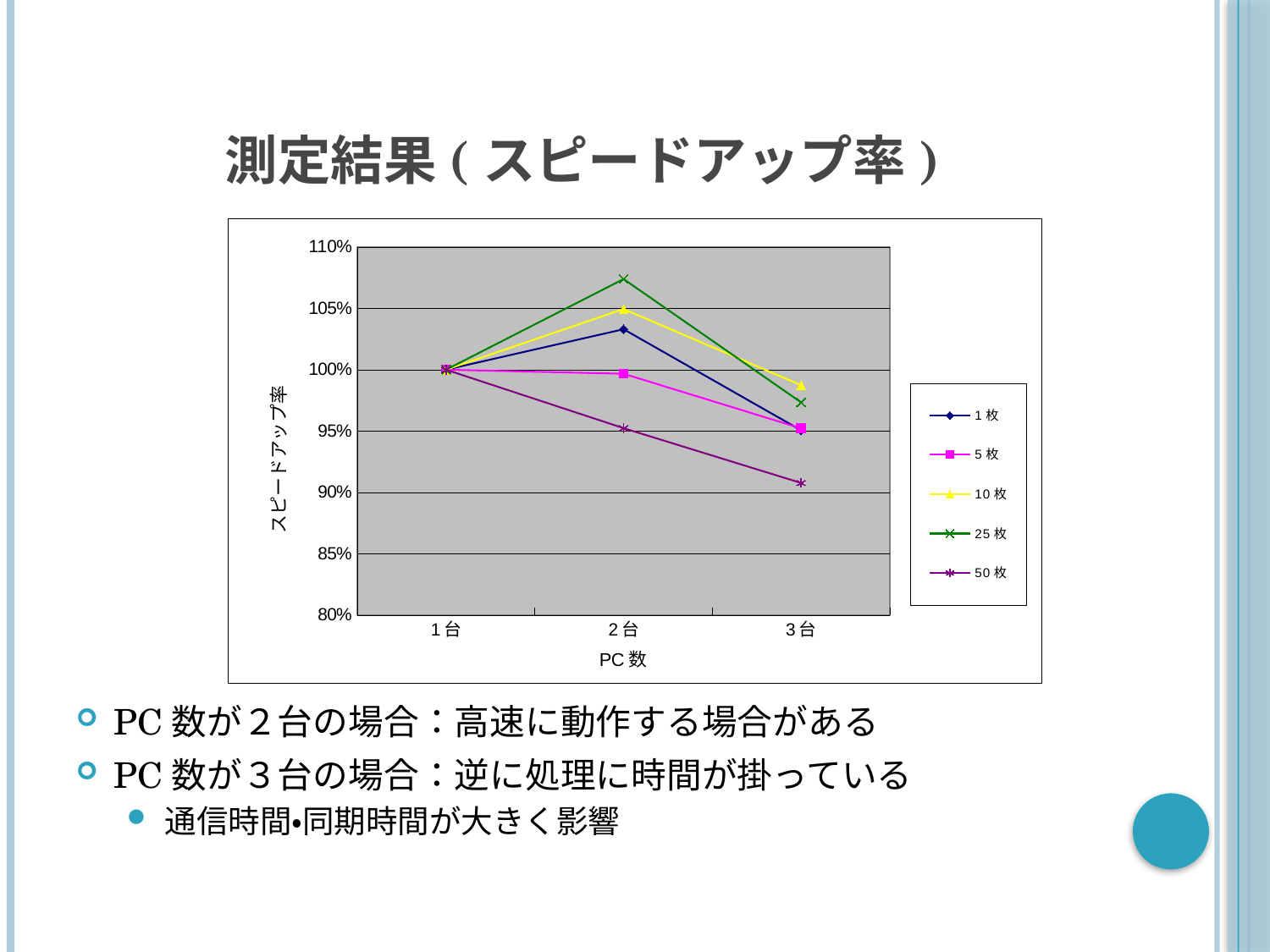

# 測定結果(スピードアップ率)

### Chart

| Category | 1枚 | 5枚 | 10枚 | 25枚 | 50枚 |
|---|---|---|---|---|---|
| 1台 | 1.0 | 1.0 | 1.0 | 1.0 | 1.0 |
| 2台 | 1.0329896907216496 | 0.996691176470589 | 1.0494852808379982 | 1.073915219100722 | 0.9523701446080024 |
| 3台 | 0.9506641366223912 | 0.952230417983843 | 0.9874256584536961 | 0.9734335514805936 | 0.9077227355604317 |

PC数が２台の場合：高速に動作する場合がある
PC数が３台の場合：逆に処理に時間が掛っている
通信時間・同期時間が大きく影響